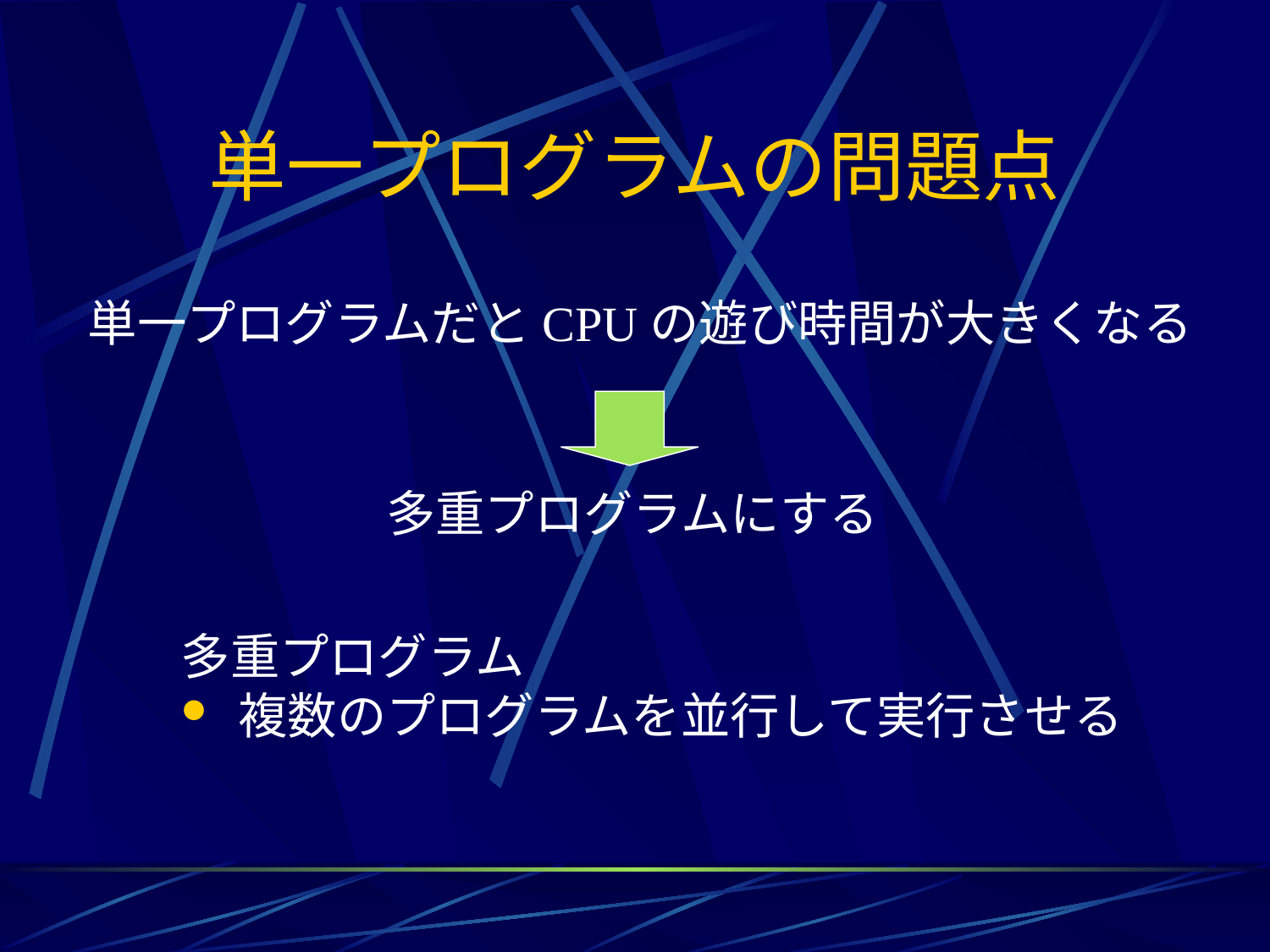

# 単一プログラムの問題点
単一プログラムだとCPUの遊び時間が大きくなる

多重プログラムにする
多重プログラム
 複数のプログラムを並行して実行させる